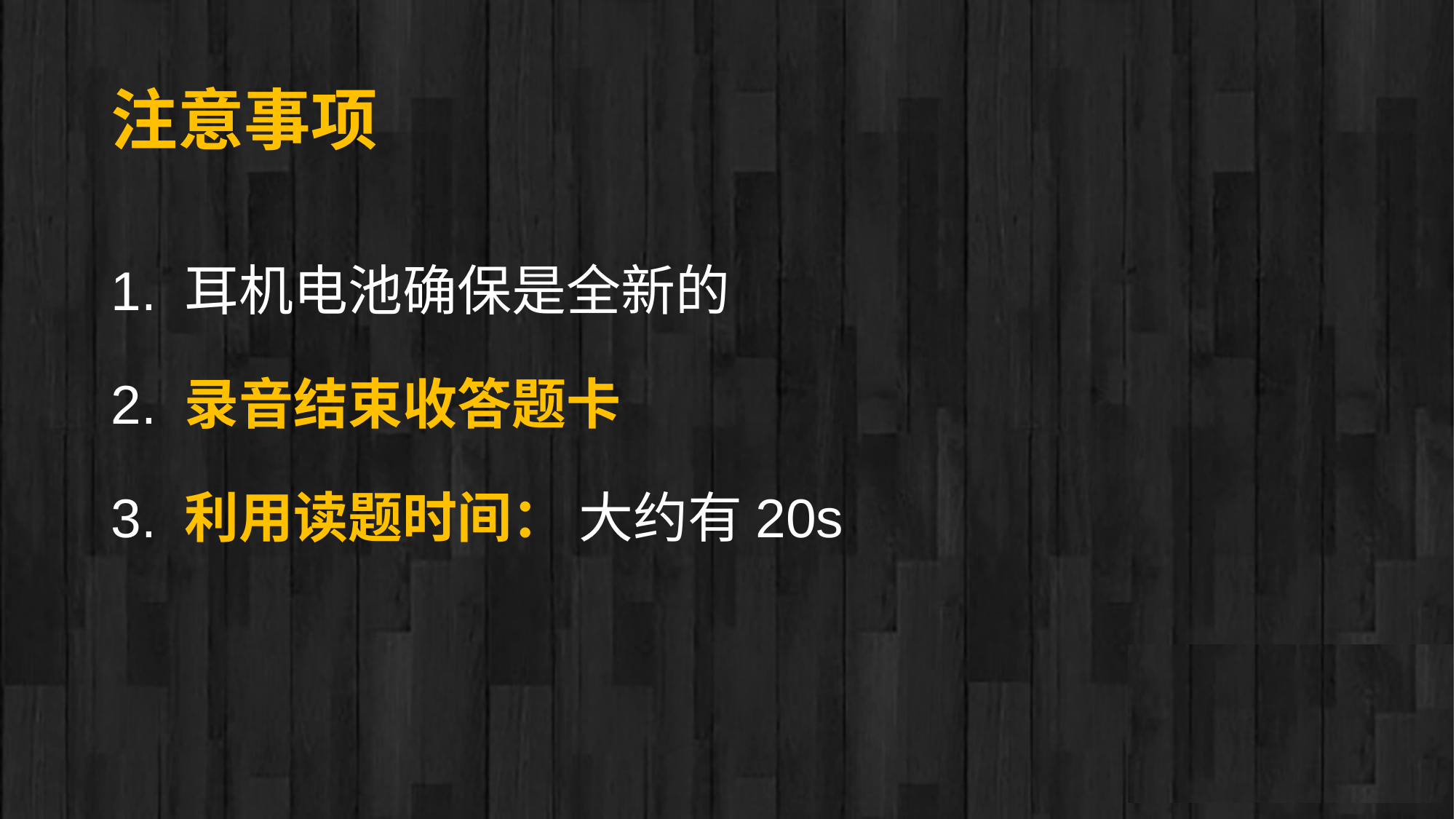

# 注意事项
1. 耳机电池确保是全新的
2. 录音结束收答题卡
3. 利用读题时间： 大约有20s